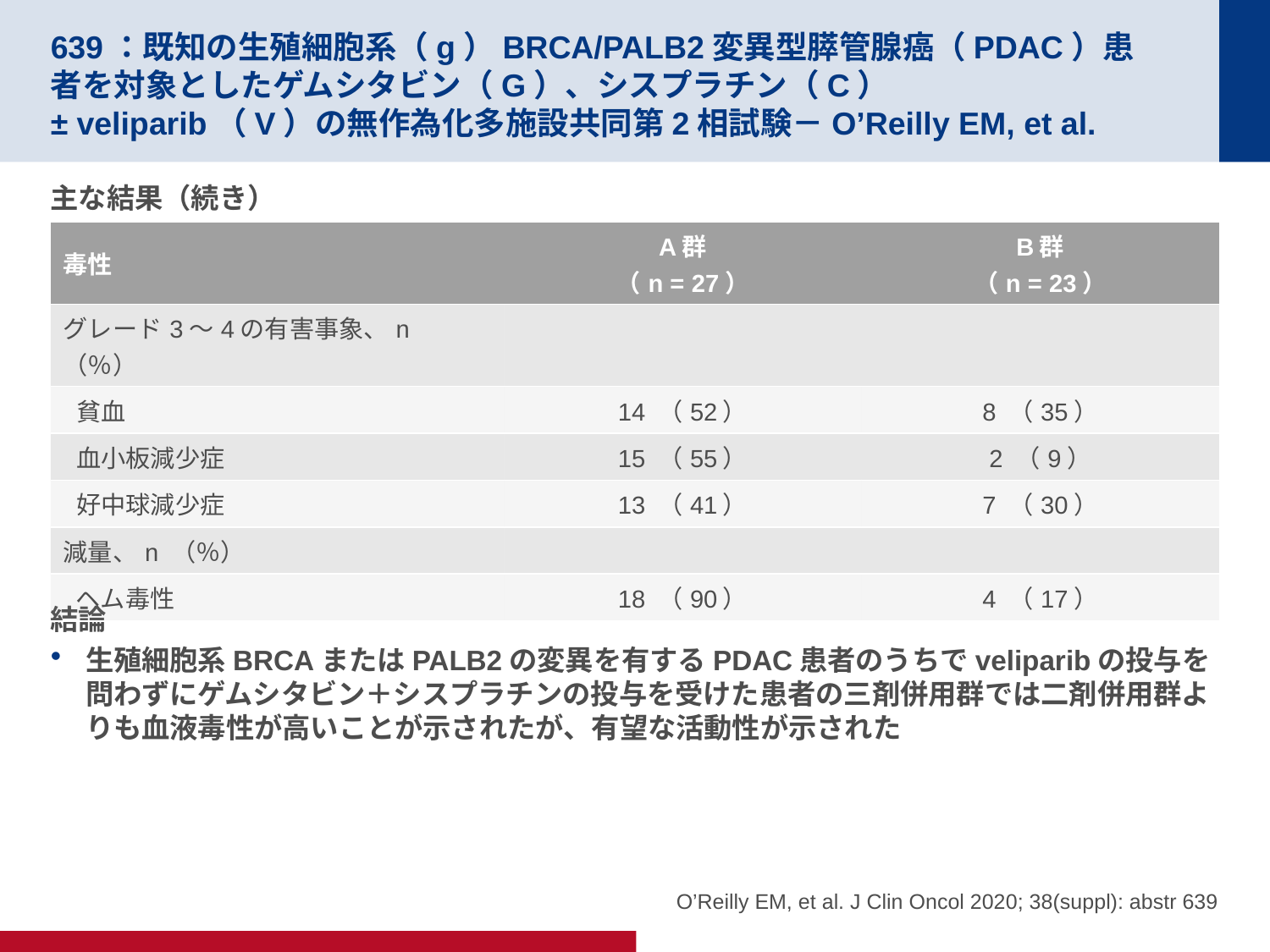

# 639：既知の生殖細胞系（g）BRCA/PALB2変異型膵管腺癌（PDAC）患者を対象としたゲムシタビン（G）、シスプラチン（C）± veliparib（V）の無作為化多施設共同第2相試験－O’Reilly EM, et al.
主な結果（続き）
結論
生殖細胞系BRCAまたはPALB2の変異を有するPDAC患者のうちでveliparibの投与を問わずにゲムシタビン＋シスプラチンの投与を受けた患者の三剤併用群では二剤併用群よりも血液毒性が高いことが示されたが、有望な活動性が示された
| 毒性 | A群 （n = 27） | B群 （n = 23） |
| --- | --- | --- |
| グレード3～4の有害事象、n （％） |  |  |
| 貧血 | 14 （52） | 8 （35） |
| 血小板減少症 | 15 （55） | 2 （9） |
| 好中球減少症 | 13 （41） | 7 （30） |
| 減量、n （％） |  |  |
| ヘム毒性 | 18 （90） | 4 （17） |
O’Reilly EM, et al. J Clin Oncol 2020; 38(suppl): abstr 639